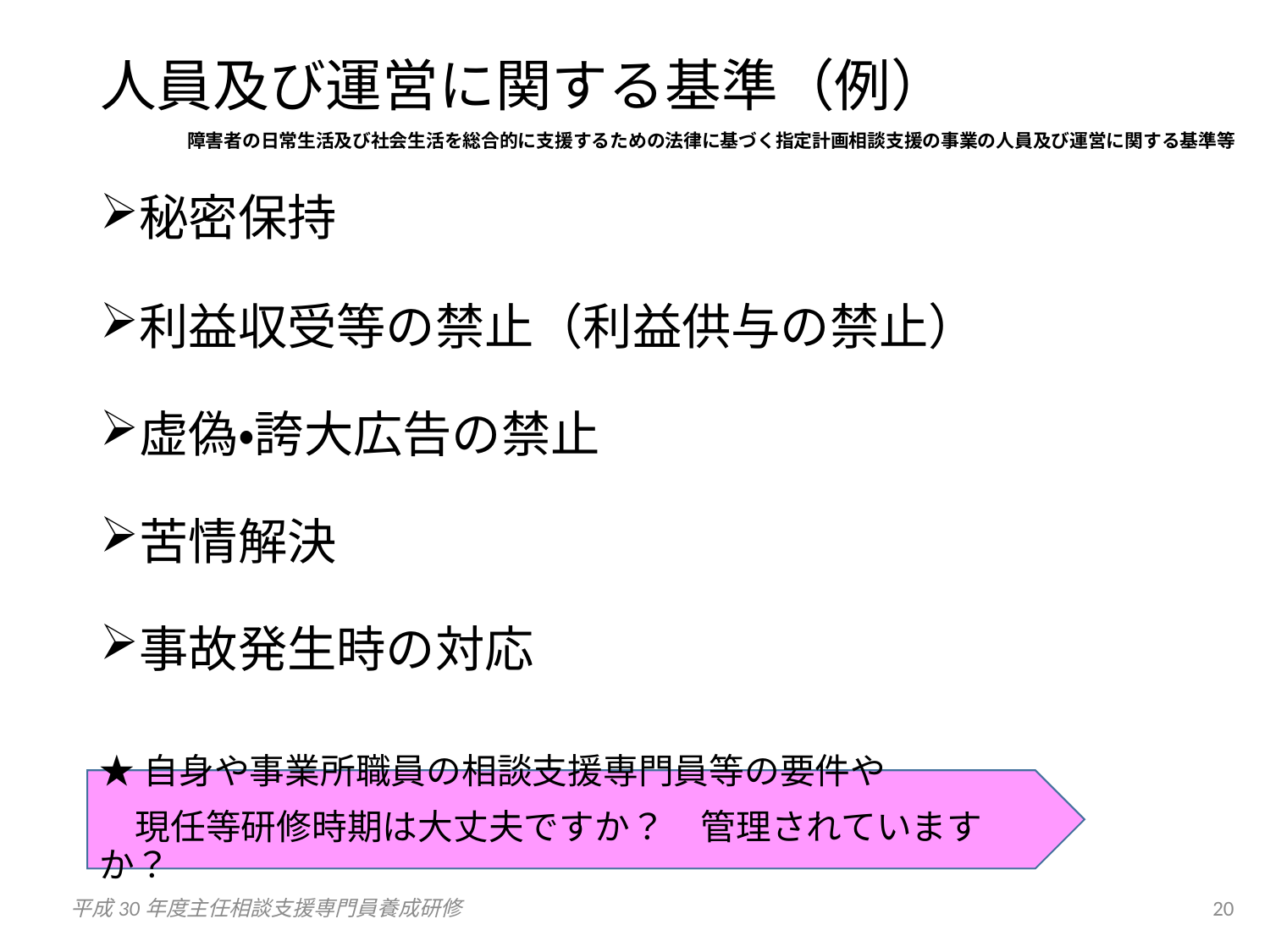

# 人員及び運営に関する基準（例）
障害者の日常生活及び社会生活を総合的に支援するための法律に基づく指定計画相談支援の事業の人員及び運営に関する基準等
秘密保持

利益収受等の禁止（利益供与の禁止）

虚偽・誇大広告の禁止

苦情解決

事故発生時の対応

★自身や事業所職員の相談支援専門員等の要件や
　現任等研修時期は大丈夫ですか？　管理されていますか？
平成30年度主任相談支援専門員養成研修
20